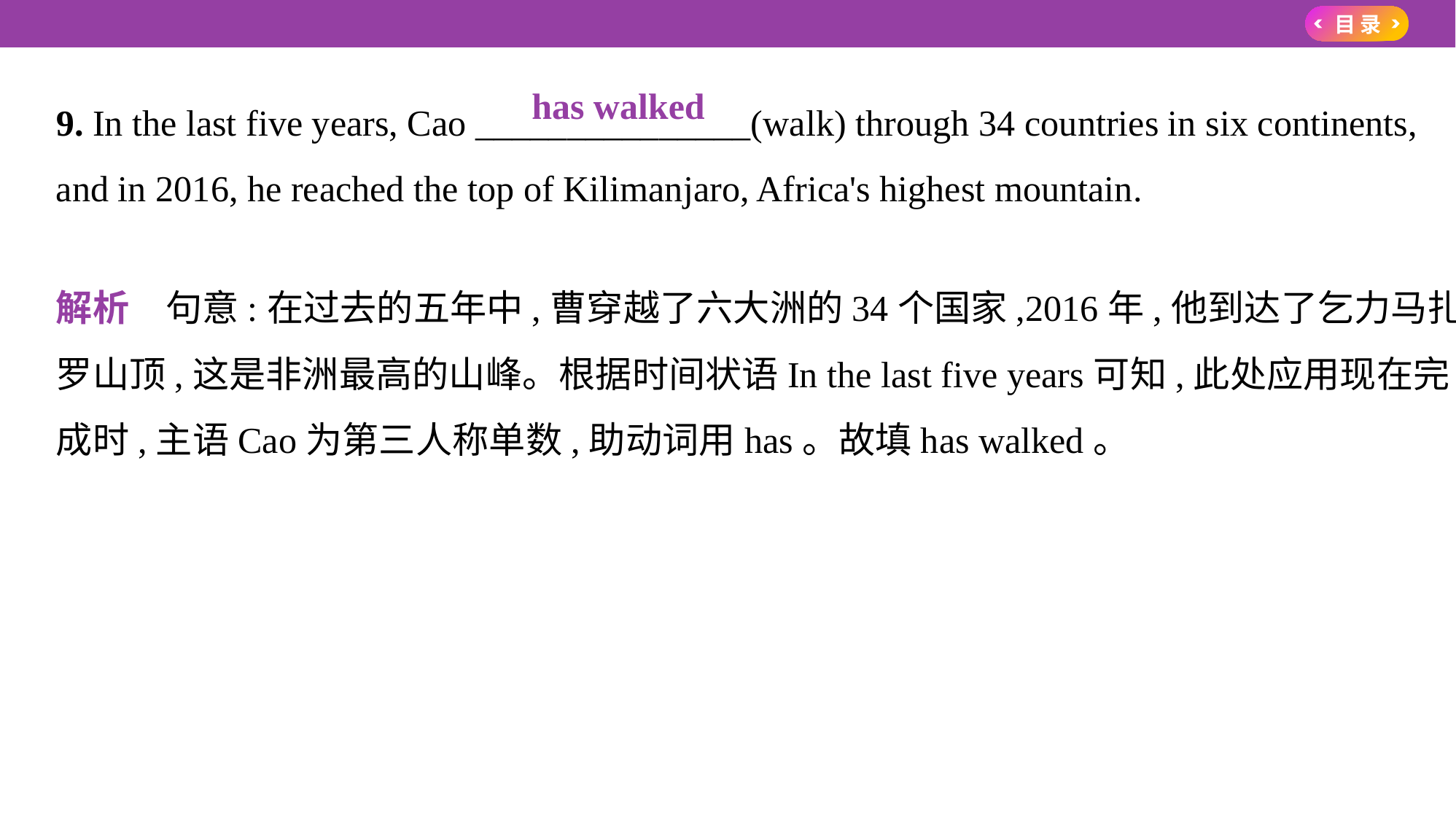

9. In the last five years, Cao _______________(walk) through 34 countries in six continents,
and in 2016, he reached the top of Kilimanjaro, Africa's highest mountain.

解析　句意:在过去的五年中,曹穿越了六大洲的34个国家,2016年,他到达了乞力马扎
罗山顶,这是非洲最高的山峰。根据时间状语In the last five years可知,此处应用现在完
成时,主语Cao为第三人称单数,助动词用has。故填has walked。
　has walked